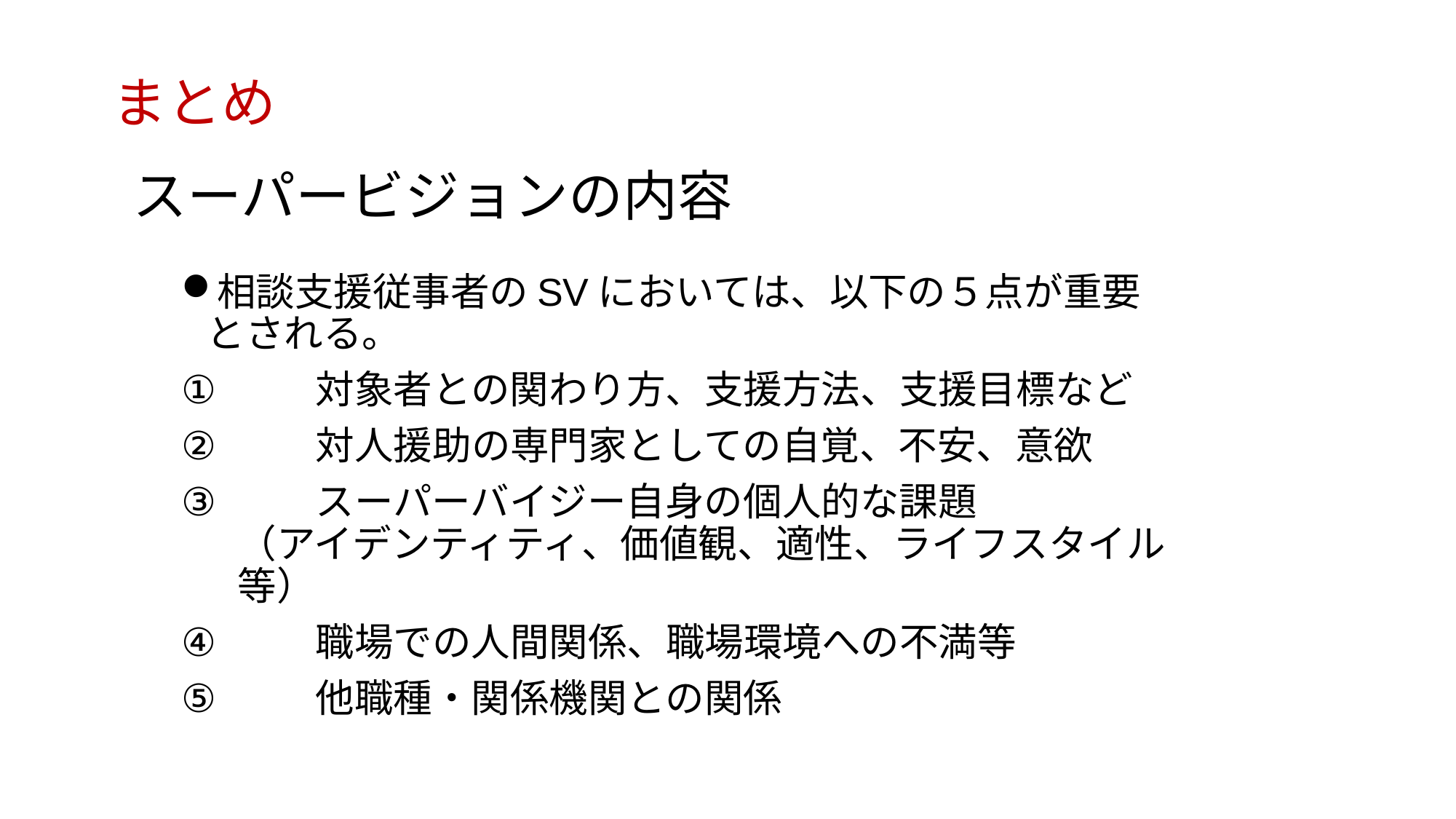

まとめ
# スーパービジョンの内容
相談支援従事者のSVにおいては、以下の５点が重要とされる。
　　対象者との関わり方、支援方法、支援目標など
　　対人援助の専門家としての自覚、不安、意欲
　　スーパーバイジー自身の個人的な課題
（アイデンティティ、価値観、適性、ライフスタイル等）
　　職場での人間関係、職場環境への不満等
　　他職種・関係機関との関係